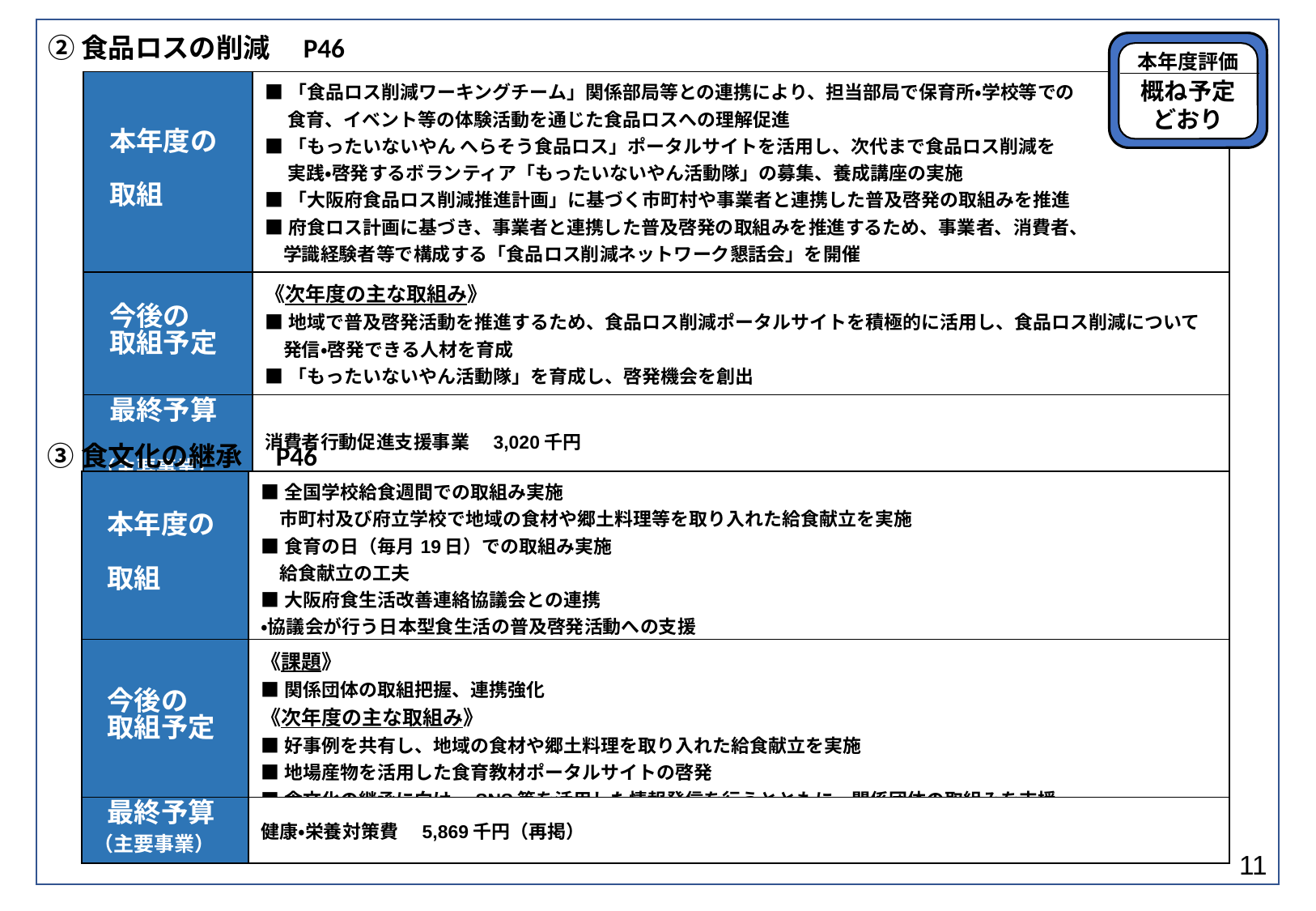

②食品ロスの削減　P46

本年度評価

概ね予定
どおり
| 本年度の 取組 | ■「食品ロス削減ワーキングチーム」関係部局等との連携により、担当部局で保育所・学校等での 　 食育、イベント等の体験活動を通じた食品ロスへの理解促進 ■「もったいないやん へらそう食品ロス」ポータルサイトを活用し、次代まで食品ロス削減を 　 実践・啓発するボランティア「もったいないやん活動隊」の募集、養成講座の実施 ■「大阪府食品ロス削減推進計画」に基づく市町村や事業者と連携した普及啓発の取組みを推進 ■府食ロス計画に基づき、事業者と連携した普及啓発の取組みを推進するため、事業者、消費者、 　学識経験者等で構成する「食品ロス削減ネットワーク懇話会」を開催 |
| --- | --- |
| 今後の 取組予定 | 《次年度の主な取組み》 ■地域で普及啓発活動を推進するため、食品ロス削減ポータルサイトを積極的に活用し、食品ロス削減について 　発信・啓発できる人材を育成 ■「もったいないやん活動隊」を育成し、啓発機会を創出 |
| 最終予算　　 （主要事業） | 消費者行動促進支援事業　3,020千円 |
③食文化の継承　P46
概ね予定どおり
| 本年度の 取組 | ■全国学校給食週間での取組み実施 　市町村及び府立学校で地域の食材や郷土料理等を取り入れた給食献立を実施 ■食育の日（毎月19日）での取組み実施 　給食献立の工夫 ■大阪府食生活改善連絡協議会との連携 ・協議会が行う日本型食生活の普及啓発活動への支援 ・魚庭の海づくり大会（R4.10.23）において、郷土食冊子を配付 200部 |
| --- | --- |
| 今後の 取組予定 | 《課題》 ■関係団体の取組把握、連携強化 《次年度の主な取組み》 ■好事例を共有し、地域の食材や郷土料理を取り入れた給食献立を実施 ■地場産物を活用した食育教材ポータルサイトの啓発 ■食文化の継承に向け、SNS等を活用した情報発信を行うとともに、関係団体の取組みを支援 |
| 最終予算 （主要事業） | 健康・栄養対策費　5,869千円（再掲） |
概ね予定どおり
11